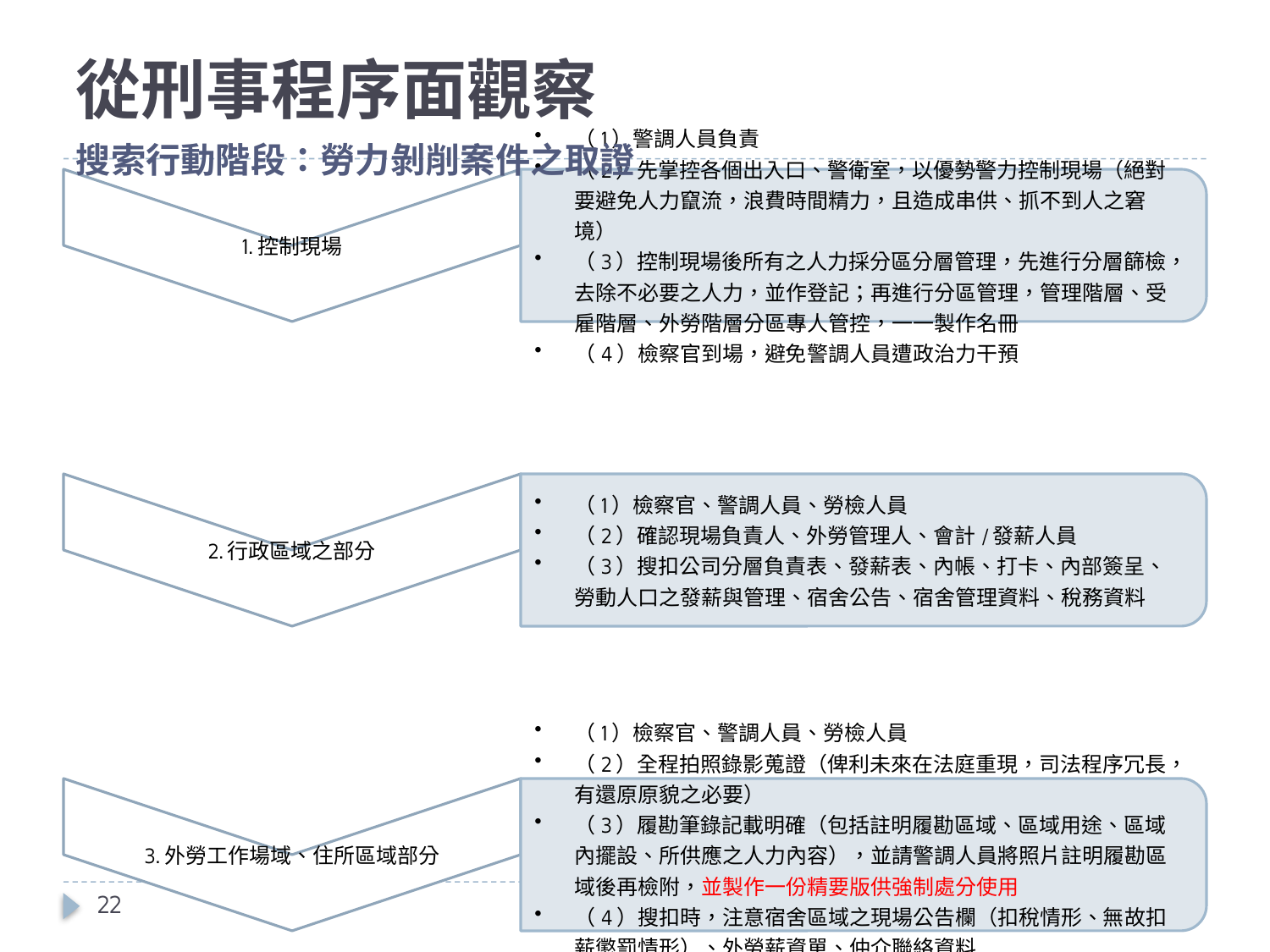

從刑事程序面觀察
搜索行動階段：勞力剝削案件之取證
1.控制現場
（1）警調人員負責
（3）控制現場後所有之人力採分區分層管理，先進行分層篩檢，去除不必要之人力，並作登記；再進行分區管理，管理階層、受雇階層、外勞階層分區專人管控，一一製作名冊
2.行政區域之部分
（1）檢察官、警調人員、勞檢人員
3.外勞工作場域、住所區域部分
（1）檢察官、警調人員、勞檢人員
（3）履勘筆錄記載明確（包括註明履勘區域、區域用途、區域內擺設、所供應之人力內容），並請警調人員將照片註明履勘區域後再檢附，並製作一份精要版供強制處分使用
（2）先掌控各個出入口、警衛室，以優勢警力控制現場（絕對要避免人力竄流，浪費時間精力，且造成串供、抓不到人之窘境）
（2）確認現場負責人、外勞管理人、會計/發薪人員
（3）搜扣公司分層負責表、發薪表、內帳、打卡、內部簽呈、勞動人口之發薪與管理、宿舍公告、宿舍管理資料、稅務資料
（2）全程拍照錄影蒐證（俾利未來在法庭重現，司法程序冗長，有還原原貌之必要）
（4）檢察官到場，避免警調人員遭政治力干預
22